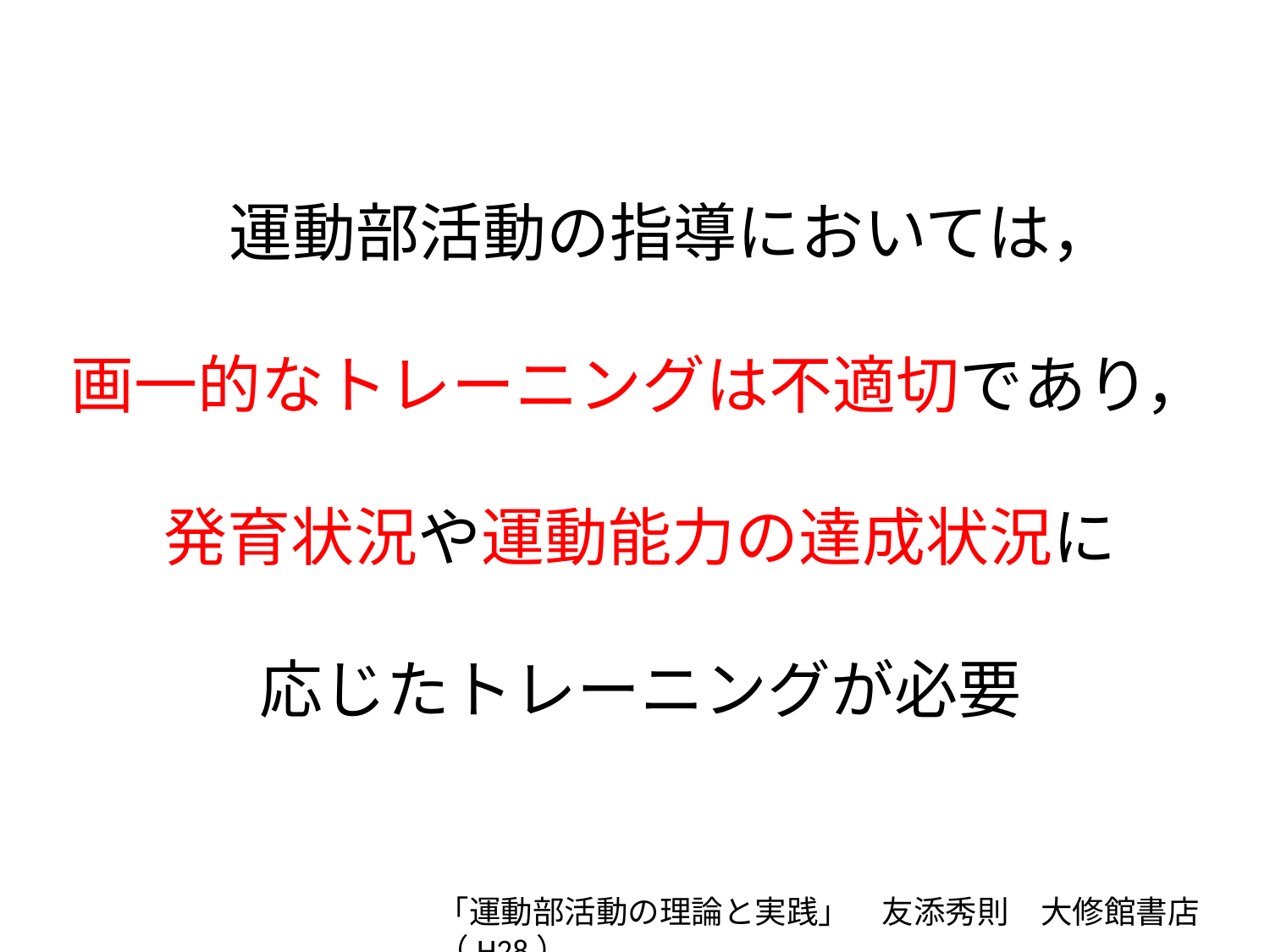

運動部活動の指導においては，

画一的なトレーニングは不適切であり，

発育状況や運動能力の達成状況に

応じたトレーニングが必要
「運動部活動の理論と実践」　友添秀則　大修館書店　（H28）